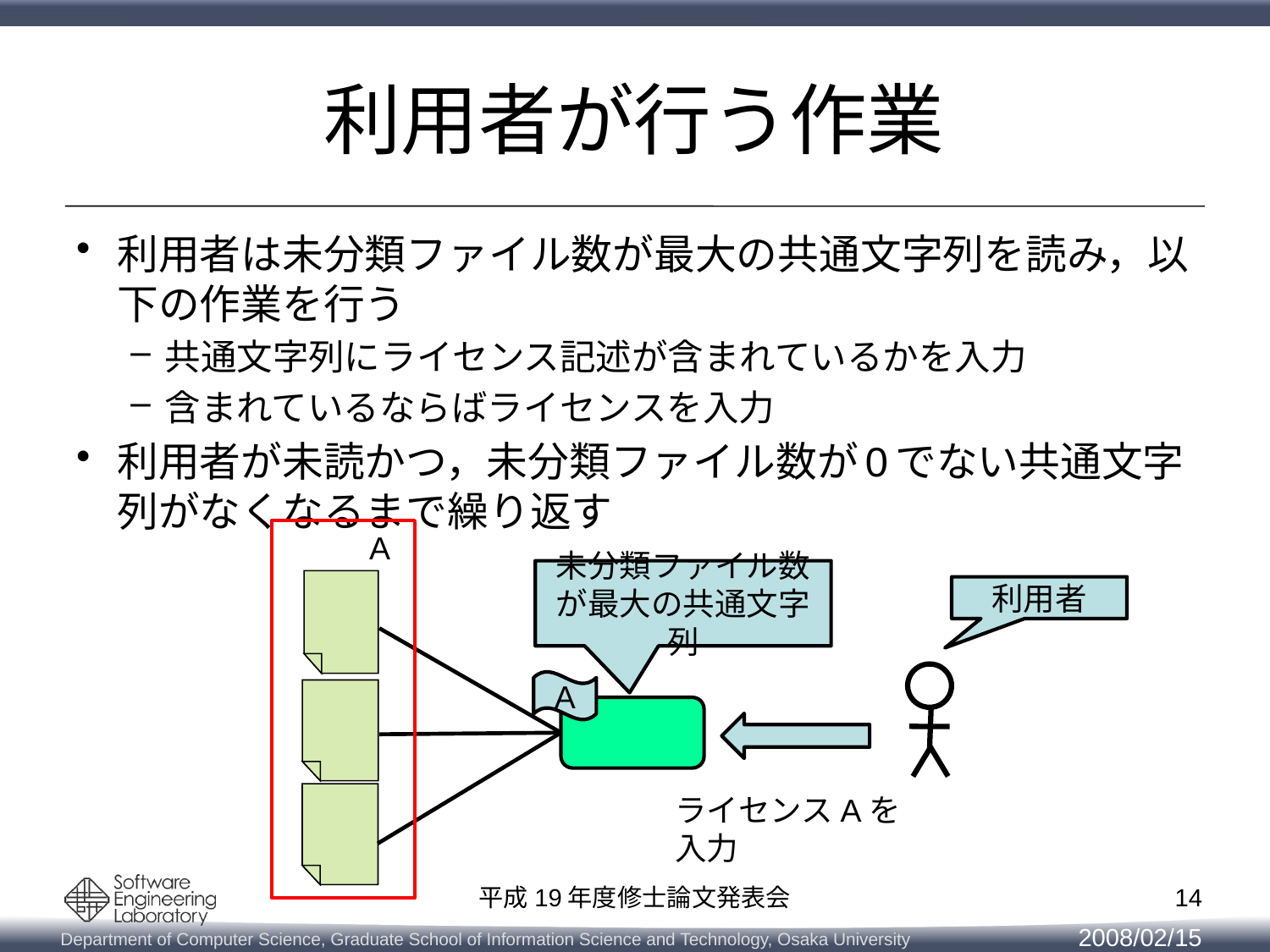

# 利用者が行う作業
利用者は未分類ファイル数が最大の共通文字列を読み，以下の作業を行う
共通文字列にライセンス記述が含まれているかを入力
含まれているならばライセンスを入力
利用者が未読かつ，未分類ファイル数が0でない共通文字列がなくなるまで繰り返す

A
未分類ファイル数が最大の共通文字列

利用者

A

ライセンスAを入力
14
平成19年度修士論文発表会
2008/02/15